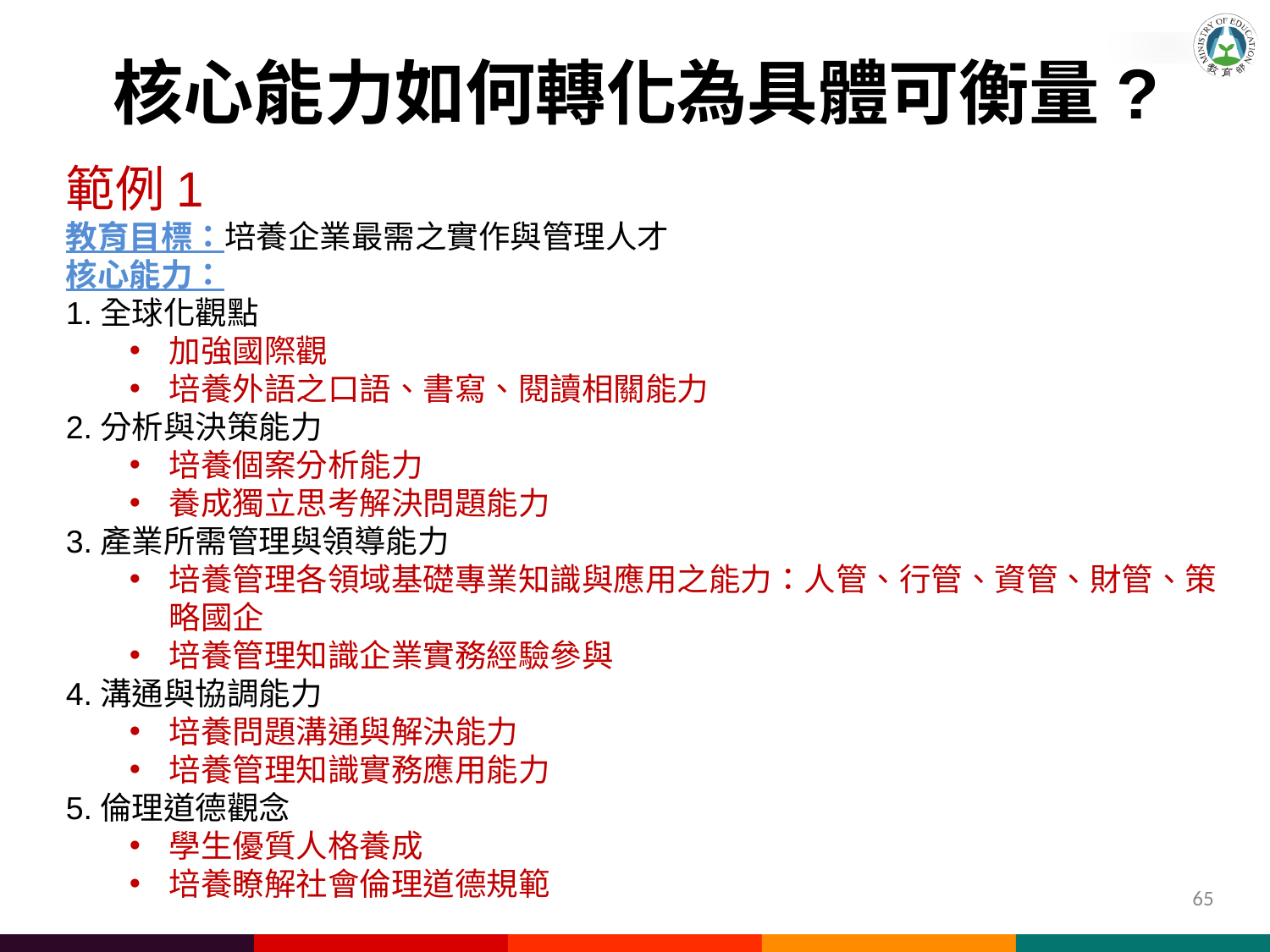

核心能力如何轉化為具體可衡量?
範例1
教育目標：培養企業最需之實作與管理人才
核心能力：
1.全球化觀點
加強國際觀
培養外語之口語、書寫、閱讀相關能力
2.分析與決策能力
培養個案分析能力
養成獨立思考解決問題能力
3.產業所需管理與領導能力
培養管理各領域基礎專業知識與應用之能力：人管、行管、資管、財管、策略國企
培養管理知識企業實務經驗參與
4.溝通與協調能力
培養問題溝通與解決能力
培養管理知識實務應用能力
5.倫理道德觀念
學生優質人格養成
培養瞭解社會倫理道德規範
65